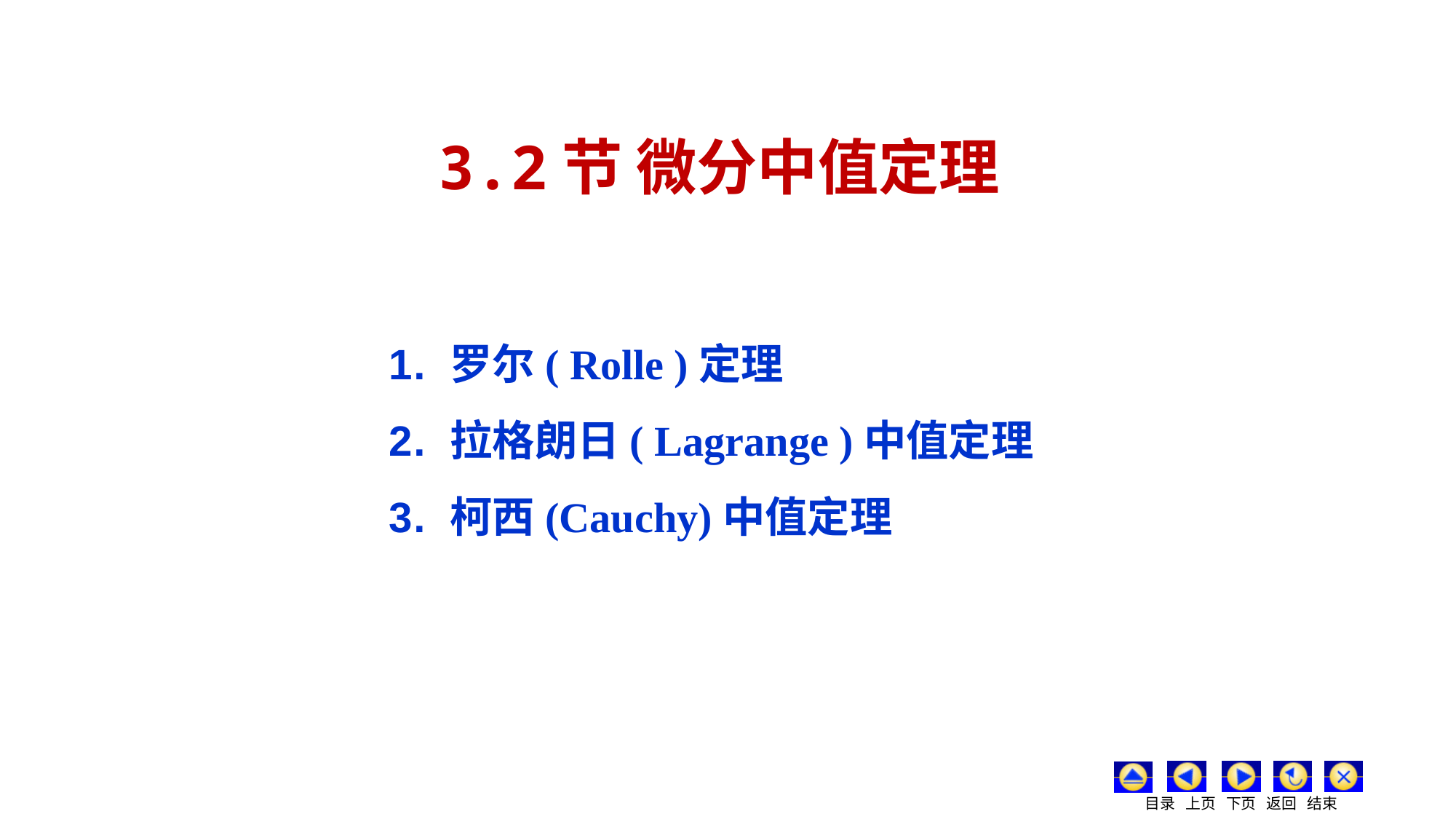

3.2节 微分中值定理
罗尔( Rolle )定理
拉格朗日( Lagrange )中值定理
柯西(Cauchy)中值定理